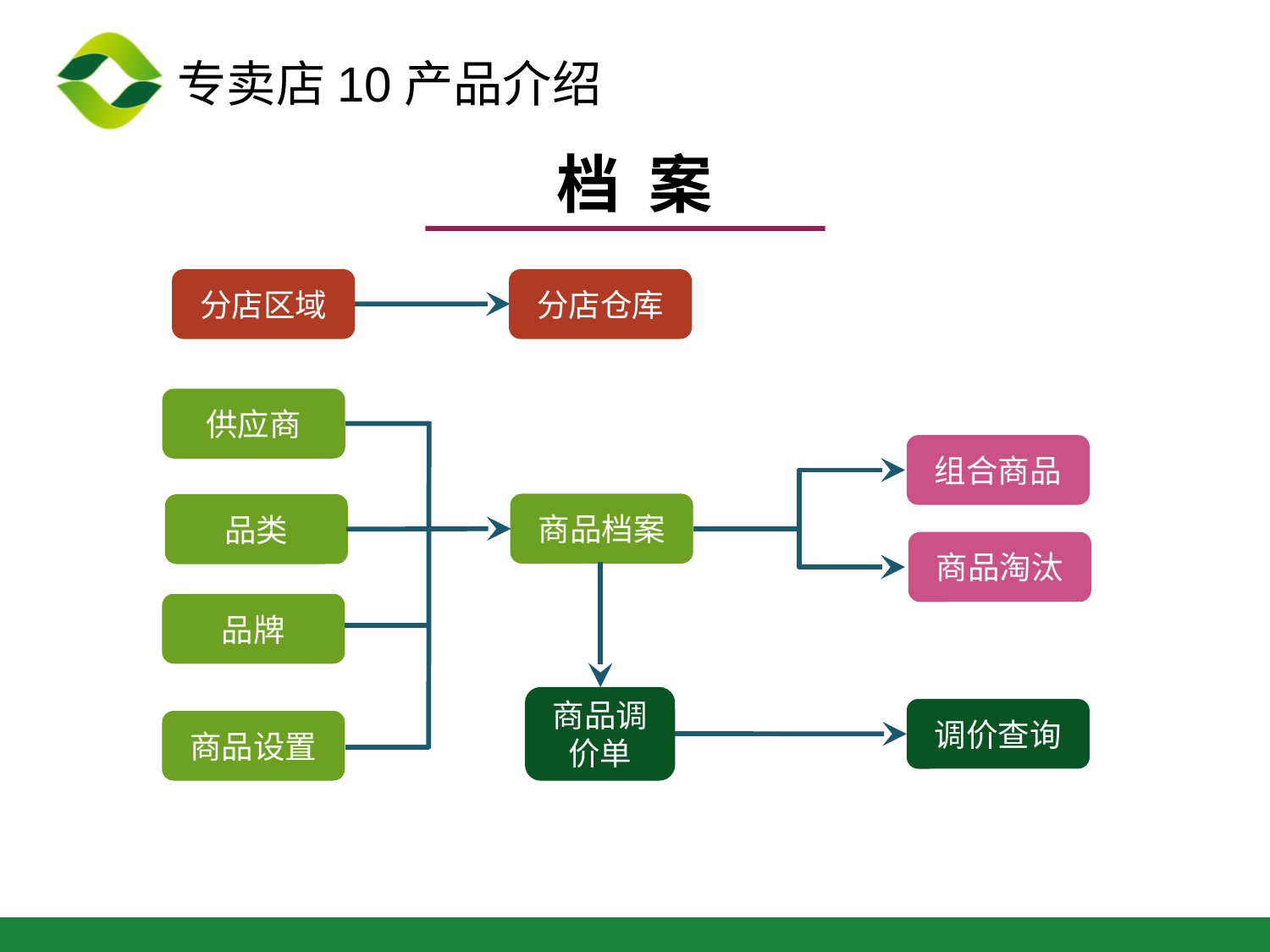

档  案

分店区域
分店仓库
供应商
组合商品
商品档案
品类
商品淘汰
品牌
商品调价单
调价查询
商品设置